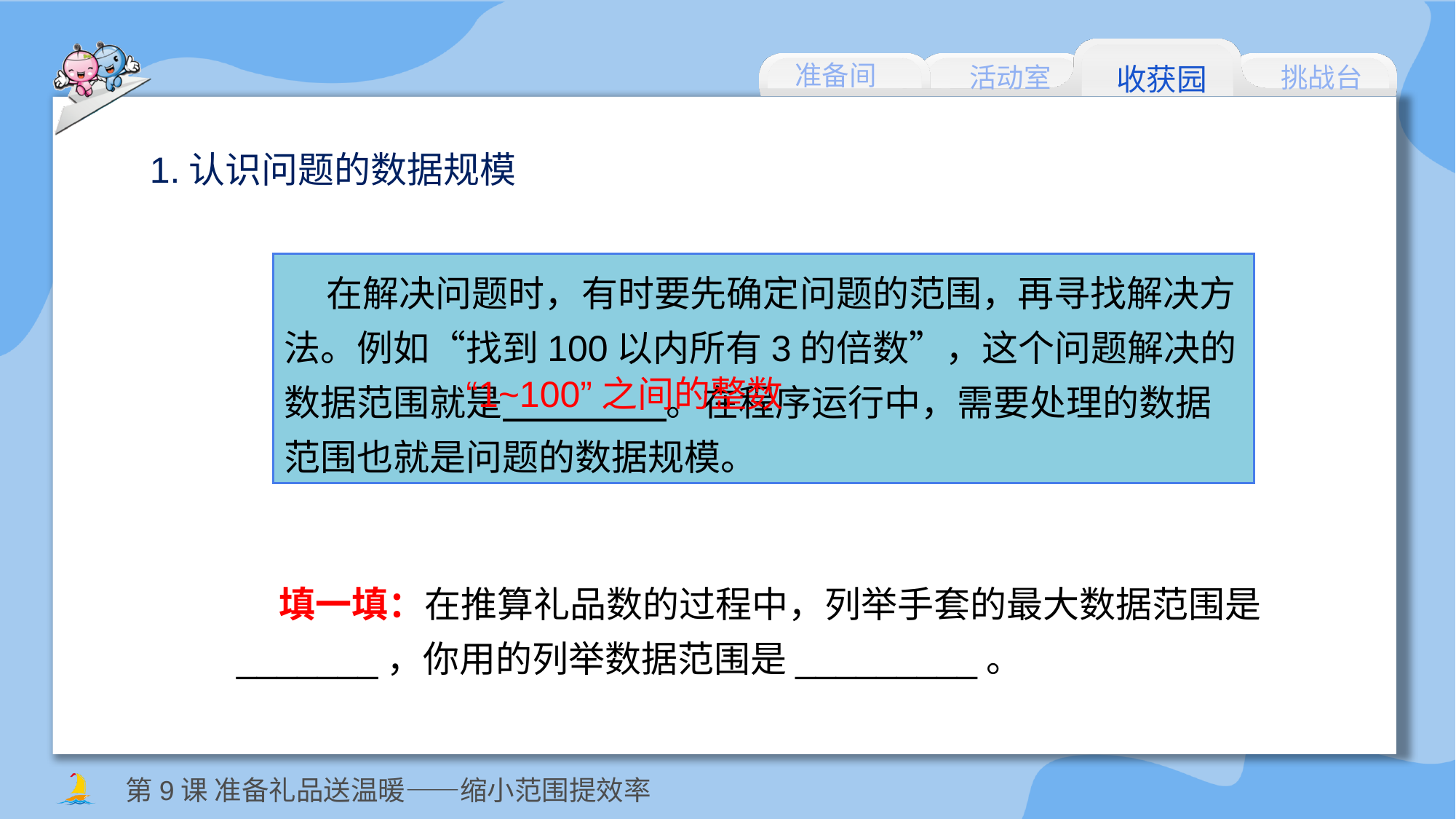

1.认识问题的数据规模
在解决问题时，有时要先确定问题的范围，再寻找解决方法。例如“找到100以内所有3的倍数”，这个问题解决的数据范围就是                    。在程序运行中，需要处理的数据范围也就是问题的数据规模。
“1~100”之间的整数
填一填：在推算礼品数的过程中，列举手套的最大数据范围是_______，你用的列举数据范围是_________。